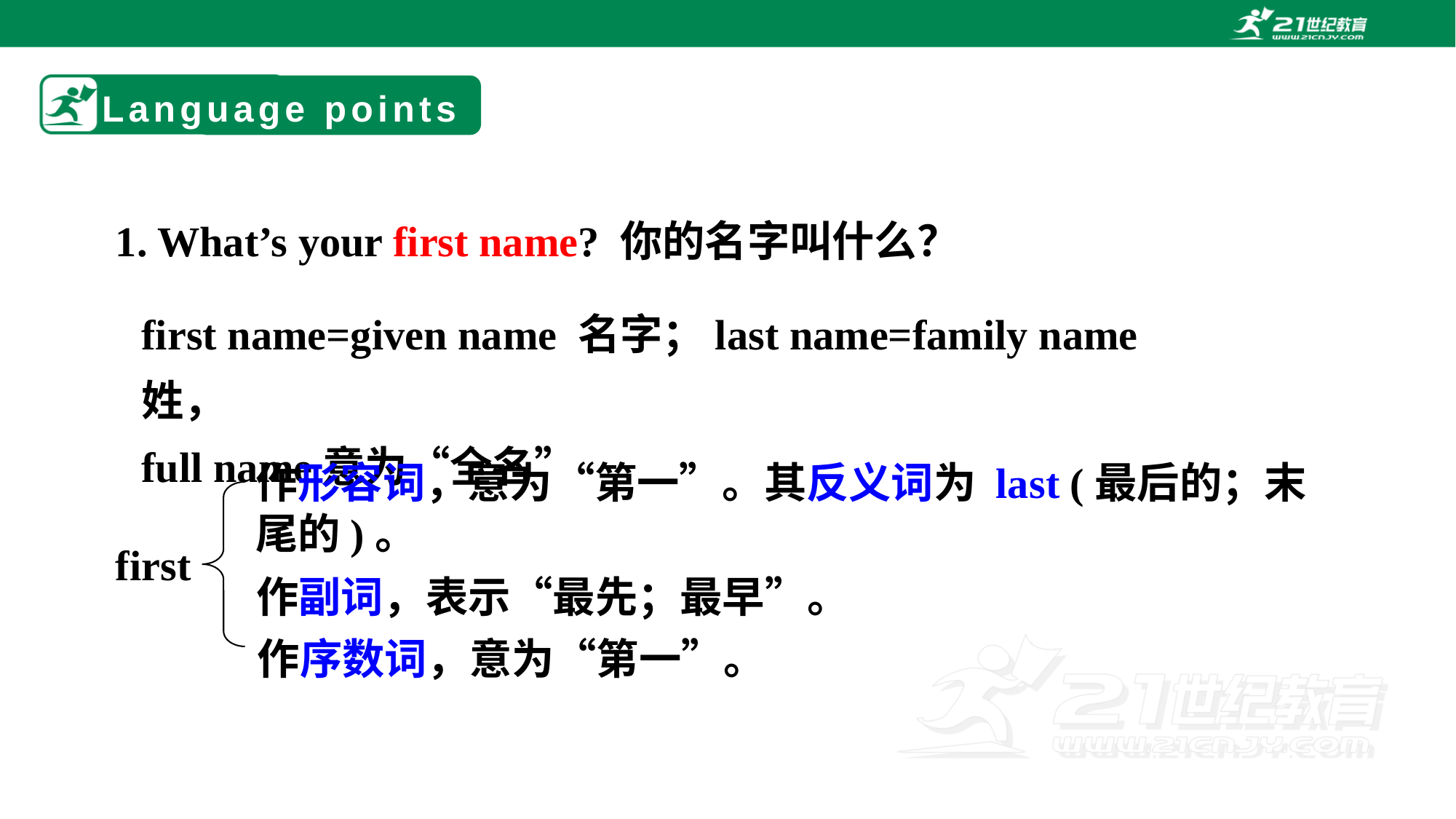

# Language points
1. What’s your first name? 你的名字叫什么？
first name=given name 名字；last name=family name 姓，
full name意为“全名”
作形容词，意为“第一”。其反义词为 last (最后的；末尾的)。

first
作副词，表示“最先；最早”。
作序数词，意为“第一”。